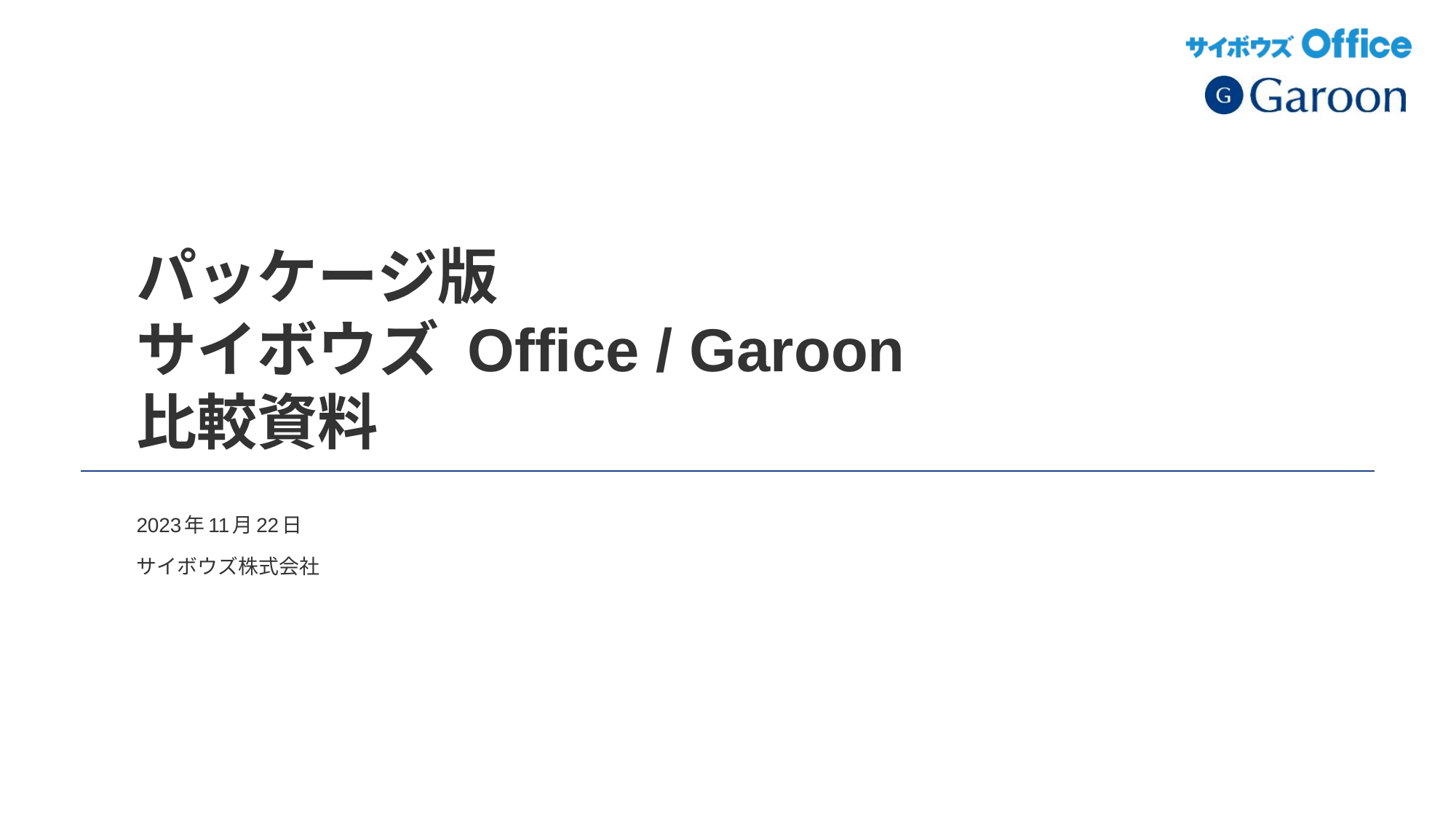

# パッケージ版 サイボウズ Office / Garoon  比較資料
2023年11月22日
サイボウズ株式会社